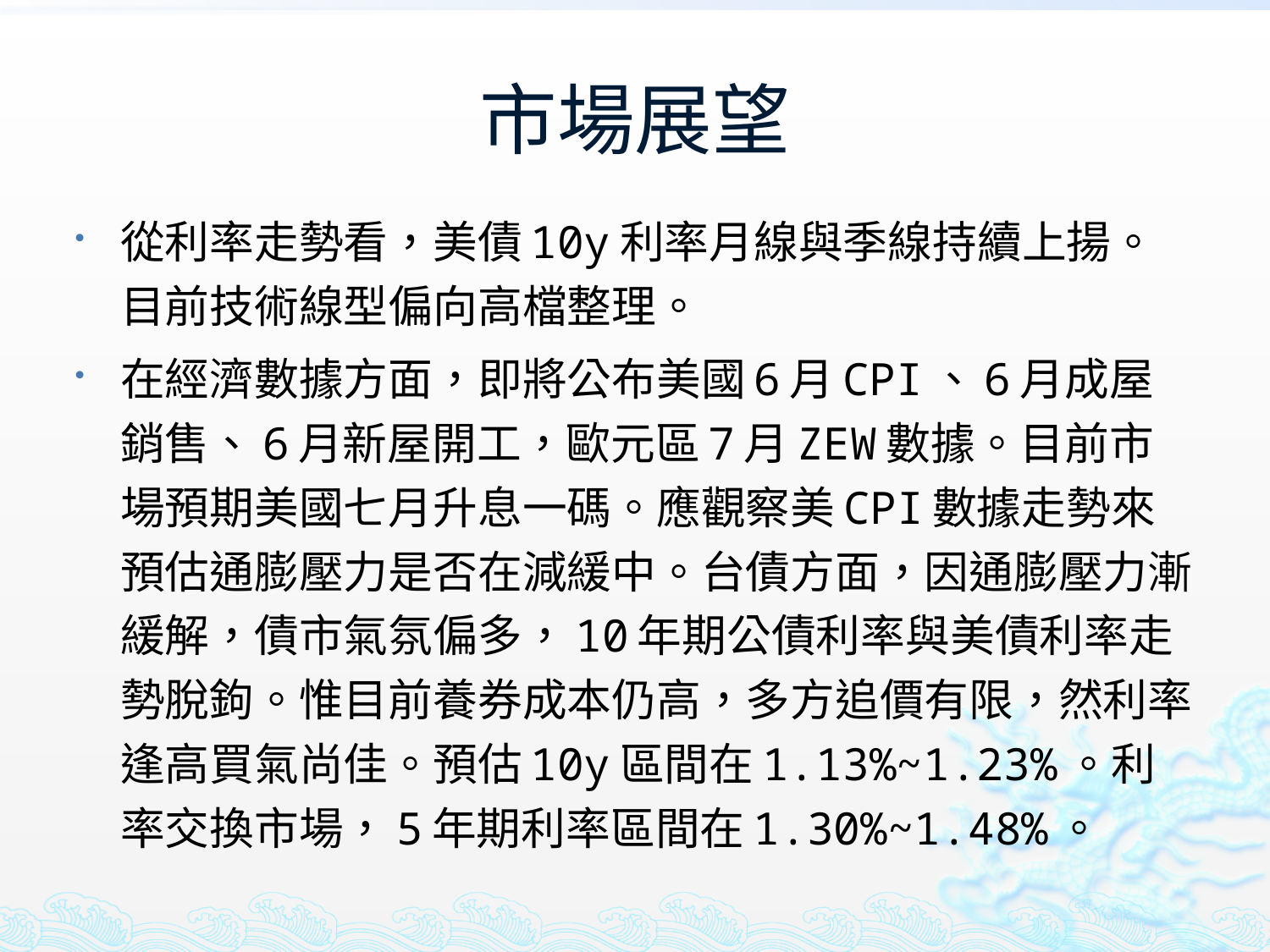

# 市場展望
從利率走勢看，美債10y利率月線與季線持續上揚。目前技術線型偏向高檔整理。
在經濟數據方面，即將公布美國6月CPI、6月成屋銷售、6月新屋開工，歐元區7月ZEW數據。目前市場預期美國七月升息一碼。應觀察美CPI數據走勢來預估通膨壓力是否在減緩中。台債方面，因通膨壓力漸緩解，債市氣氛偏多，10年期公債利率與美債利率走勢脫鉤。惟目前養券成本仍高，多方追價有限，然利率逢高買氣尚佳。預估10y區間在1.13%~1.23%。利率交換市場，5年期利率區間在1.30%~1.48%。